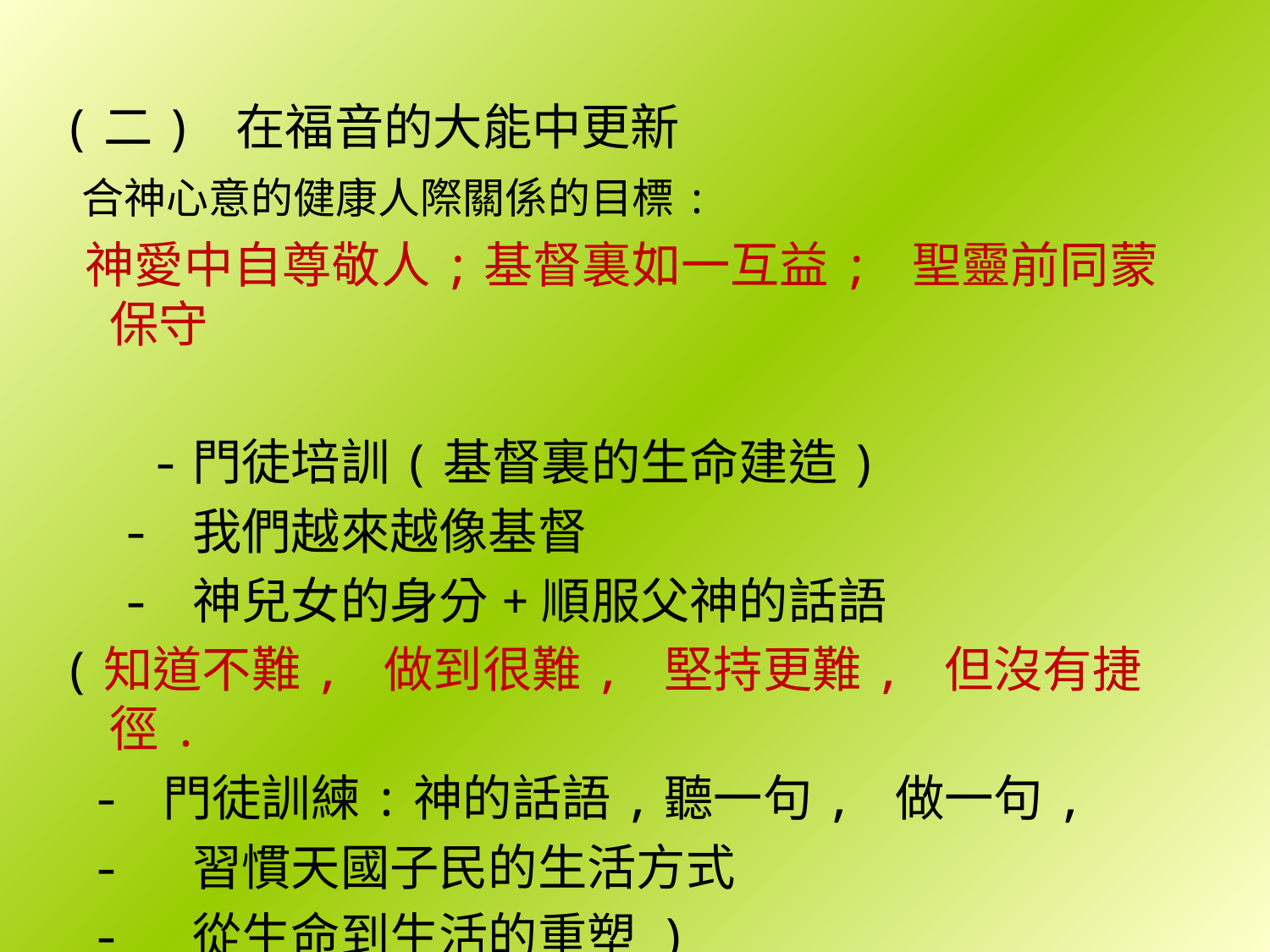

(二) 在福音的大能中更新
 合神心意的健康人際關係的目標:
 神愛中自尊敬人;基督裏如一互益; 聖靈前同蒙保守

   -門徒培訓(基督裏的生命建造)
  - 我們越來越像基督
  - 神兒女的身分+順服父神的話語
(知道不難, 做到很難, 堅持更難, 但沒有捷徑.
 - 門徒訓練:神的話語,聽一句, 做一句,
 -  習慣天國子民的生活方式
 -  從生命到生活的重塑 )